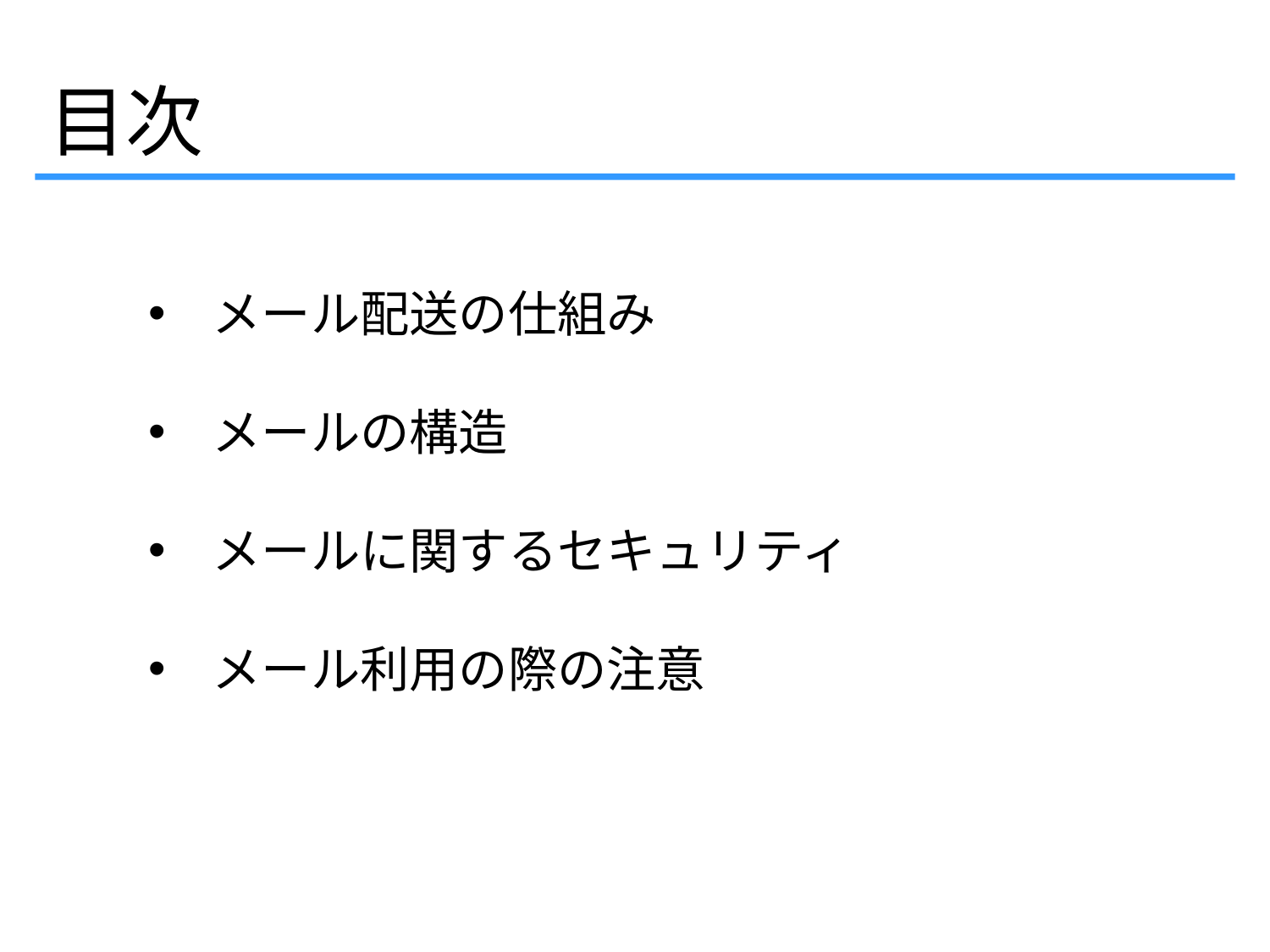

目次

メール配送の仕組み

メールの構造

メールに関するセキュリティ

メール利用の際の注意